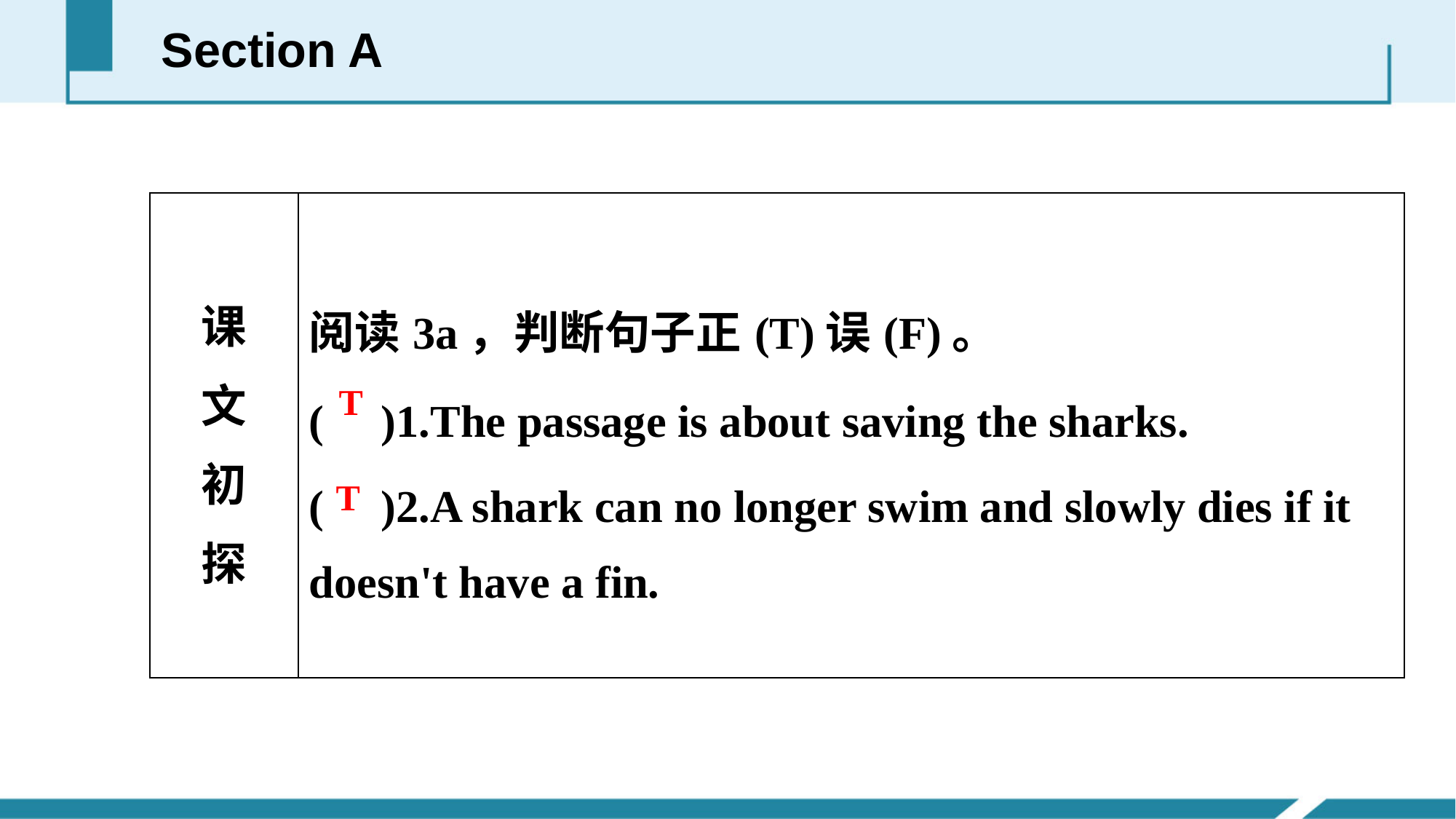

Section A
| 课 文 初 探 | 阅读3a，判断句子正(T)误(F)。 ( )1.The passage is about saving the sharks. ( )2.A shark can no longer swim and slowly dies if it doesn't have a fin. |
| --- | --- |
T
T